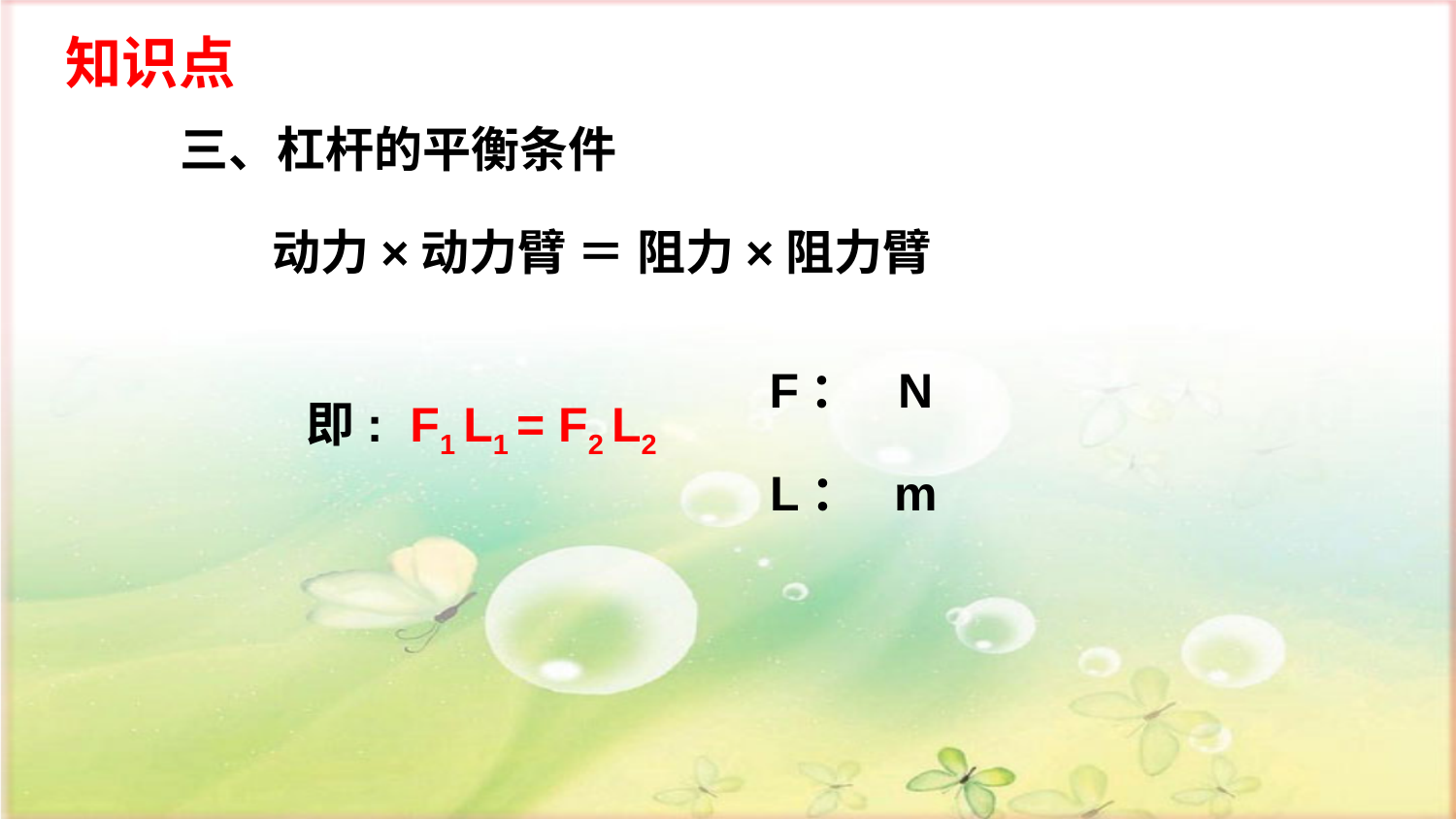

知识点
三、杠杆的平衡条件
动力×动力臂 ＝ 阻力×阻力臂
F：
N
即:  F1 L1 = F2 L2
 L：
m